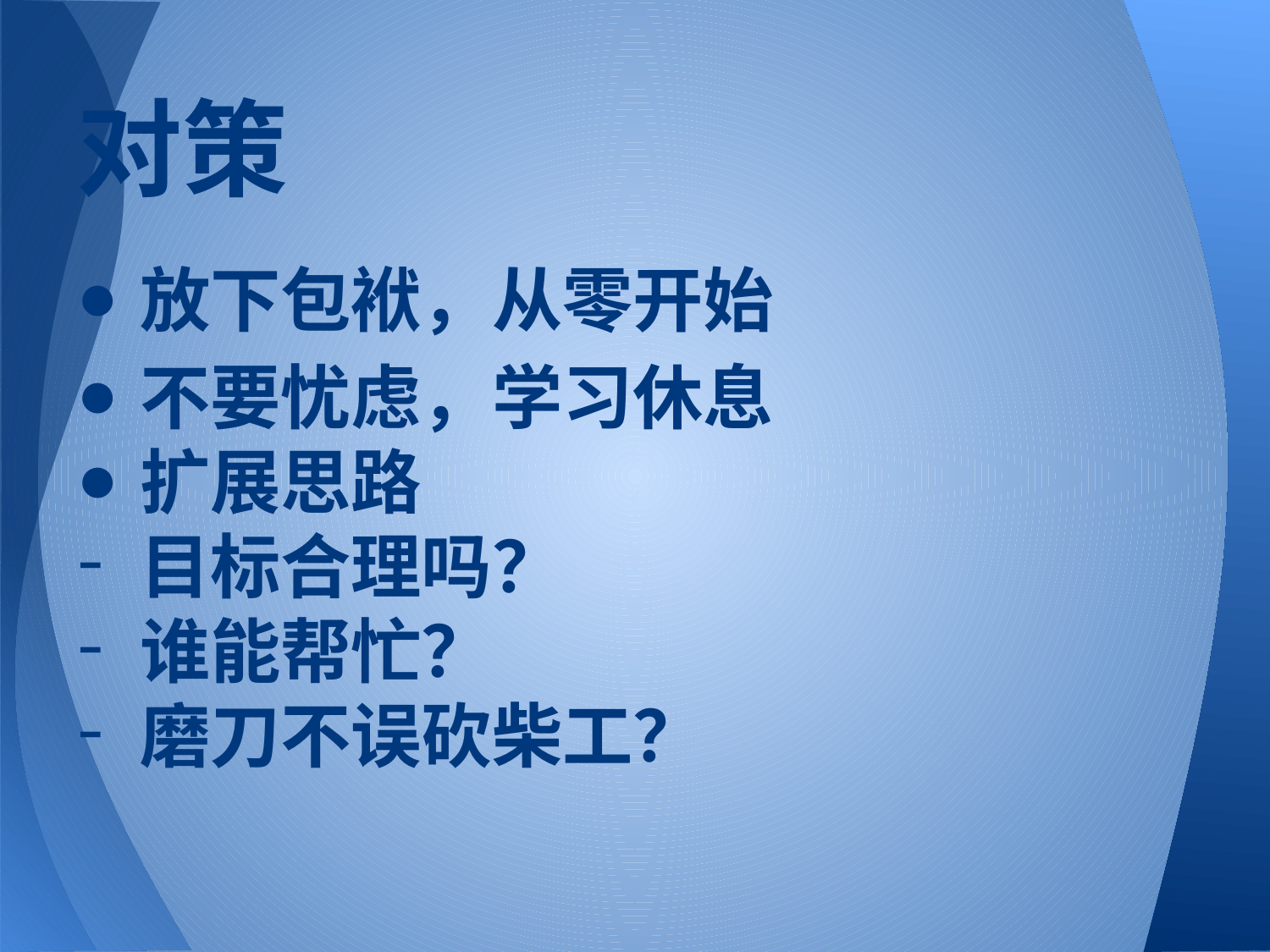

# 对策
放下包袱，从零开始
不要忧虑，学习休息
扩展思路
目标合理吗？
谁能帮忙？
磨刀不误砍柴工？